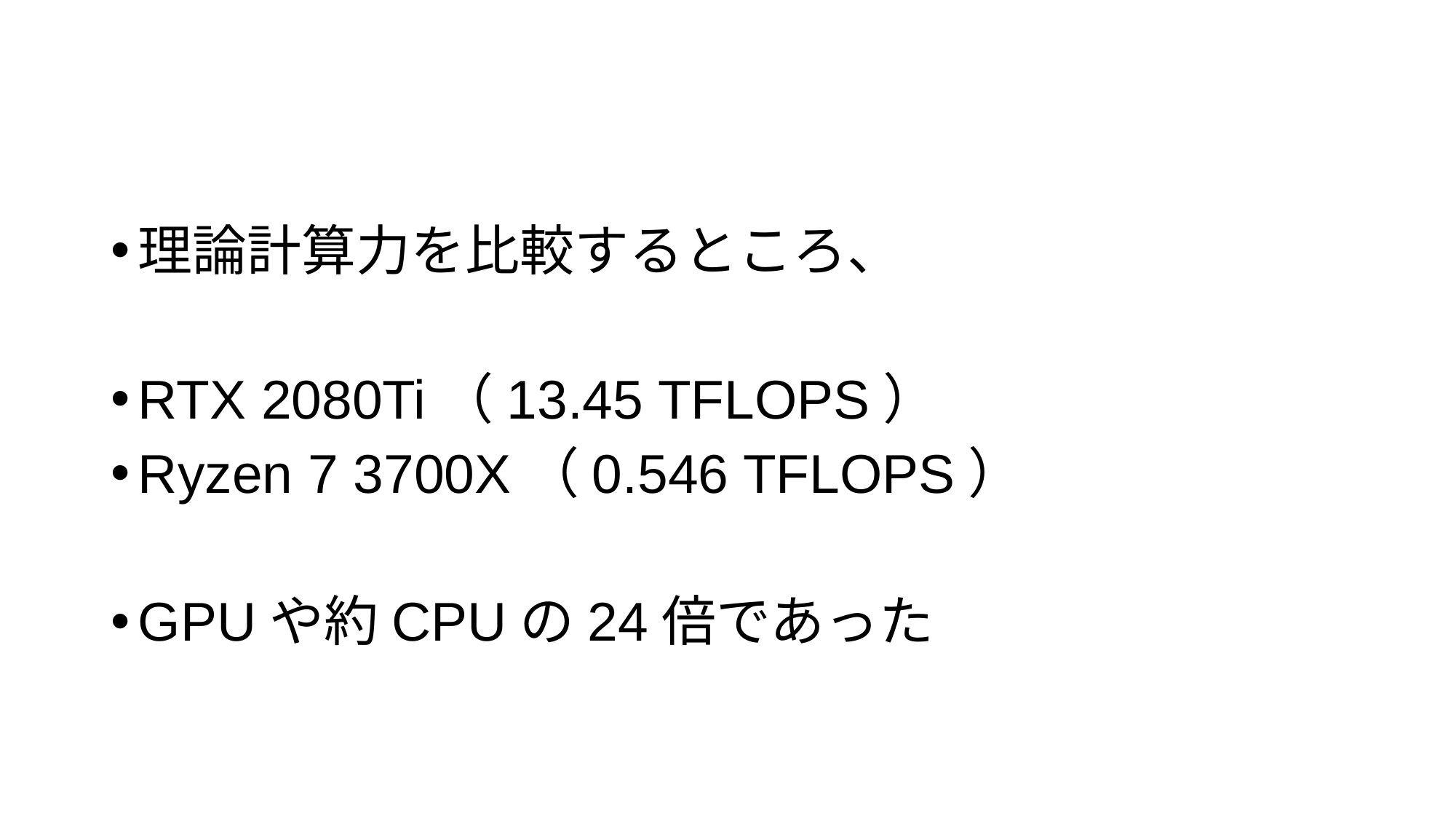

#
理論計算力を比較するところ、

RTX 2080Ti（13.45 TFLOPS）
Ryzen 7 3700X（0.546 TFLOPS）

GPUや約CPUの24倍であった